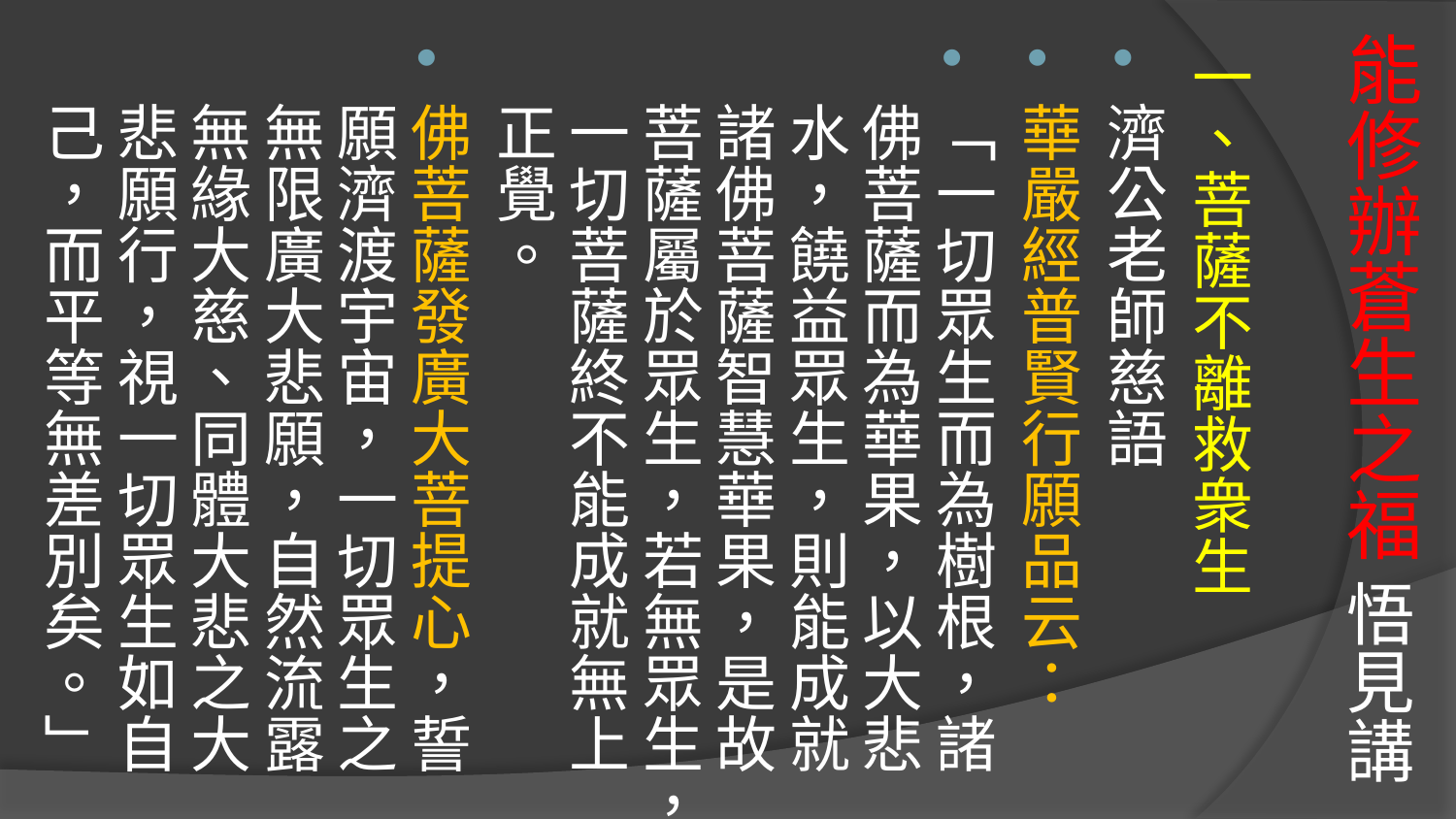

# 能修辦蒼生之福 悟見講
一、菩薩不離救衆生
濟公老師慈語
華嚴經普賢行願品云：
「一切眾生而為樹根，諸佛菩薩而為華果，以大悲水，饒益眾生，則能成就諸佛菩薩智慧華果，是故菩薩屬於眾生，若無眾生，一切菩薩終不能成就無上正覺。
佛菩薩發廣大菩提心，誓願濟渡宇宙，一切眾生之無限廣大悲願，自然流露無緣大慈、同體大悲之大悲願行，視一切眾生如自己，而平等無差別矣。」